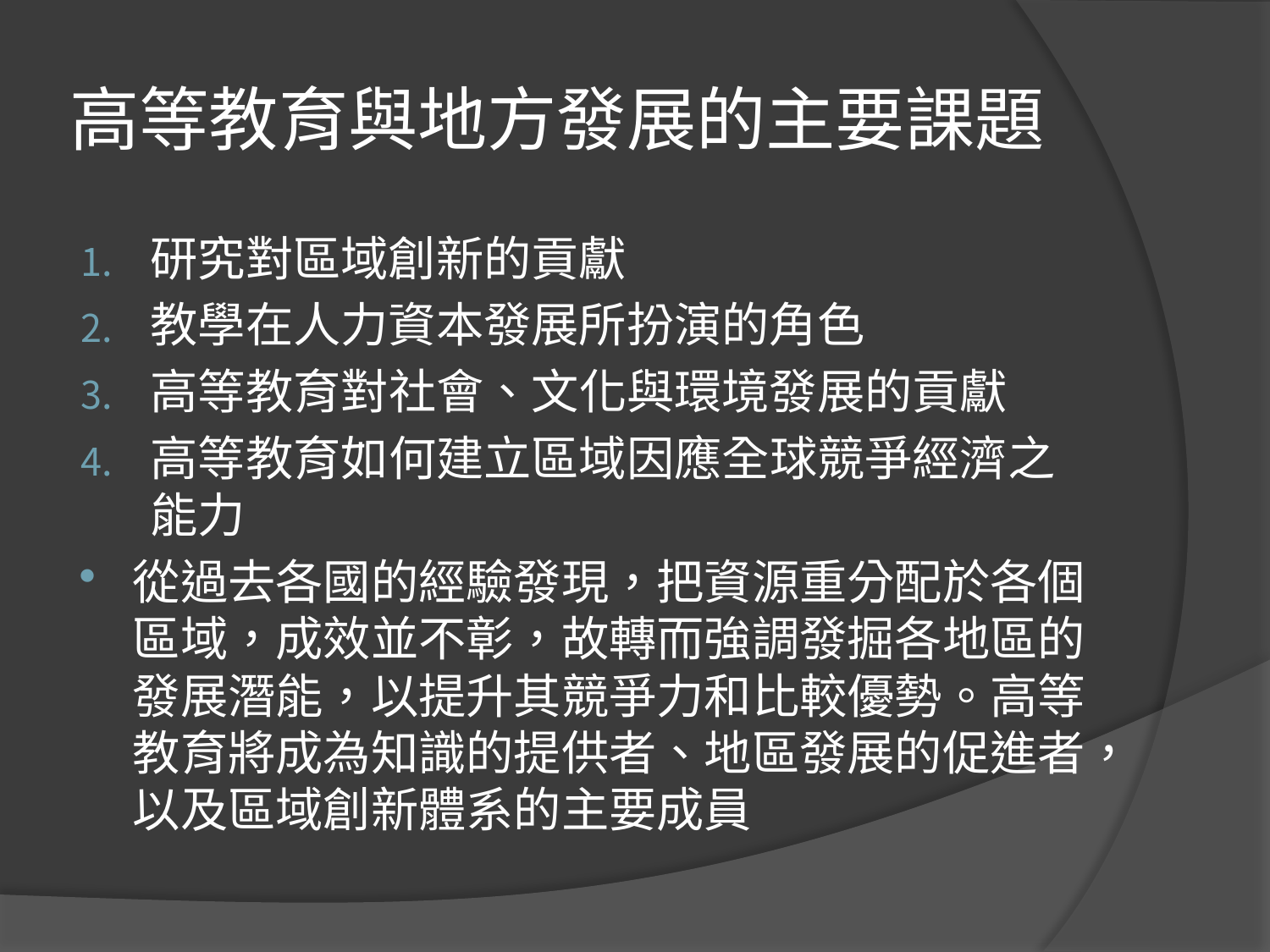

# 高等教育與地方發展的主要課題
研究對區域創新的貢獻
教學在人力資本發展所扮演的角色
高等教育對社會、文化與環境發展的貢獻
高等教育如何建立區域因應全球競爭經濟之能力
從過去各國的經驗發現，把資源重分配於各個區域，成效並不彰，故轉而強調發掘各地區的發展潛能，以提升其競爭力和比較優勢。高等教育將成為知識的提供者、地區發展的促進者，以及區域創新體系的主要成員